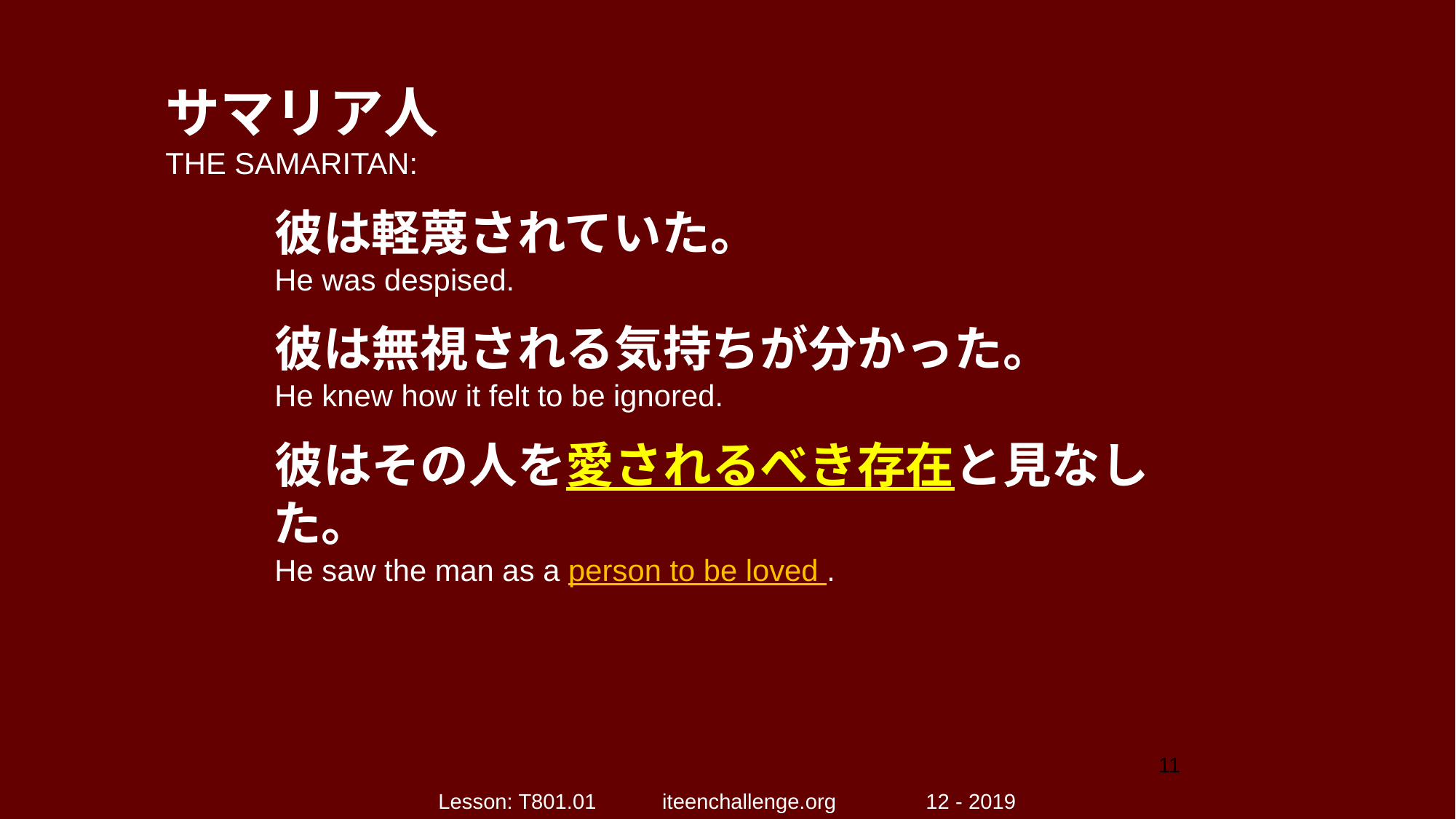

サマリア人
THE SAMARITAN:

彼は軽蔑されていた。
He was despised.

彼は無視される気持ちが分かった。
He knew how it felt to be ignored.

彼はその人を愛されるべき存在と見なした。
He saw the man as a person to be loved .

11
Lesson: T801.01           iteenchallenge.org               12 - 2019